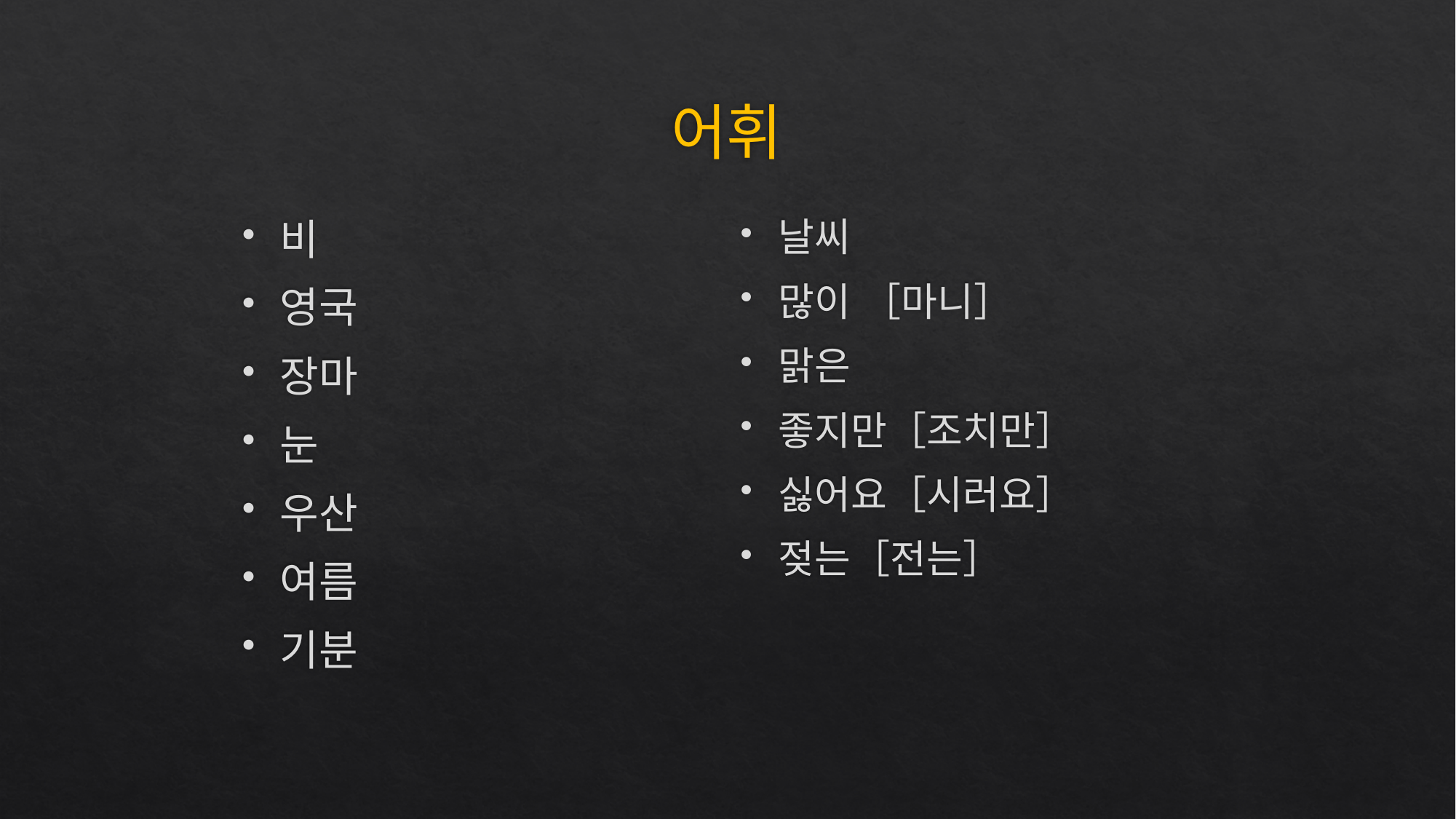

# 어휘
날씨
많이 ［마니］
맑은
좋지만［조치만］
싫어요［시러요］
젖는［전는］

비
영국
장마
눈
우산
여름
기분